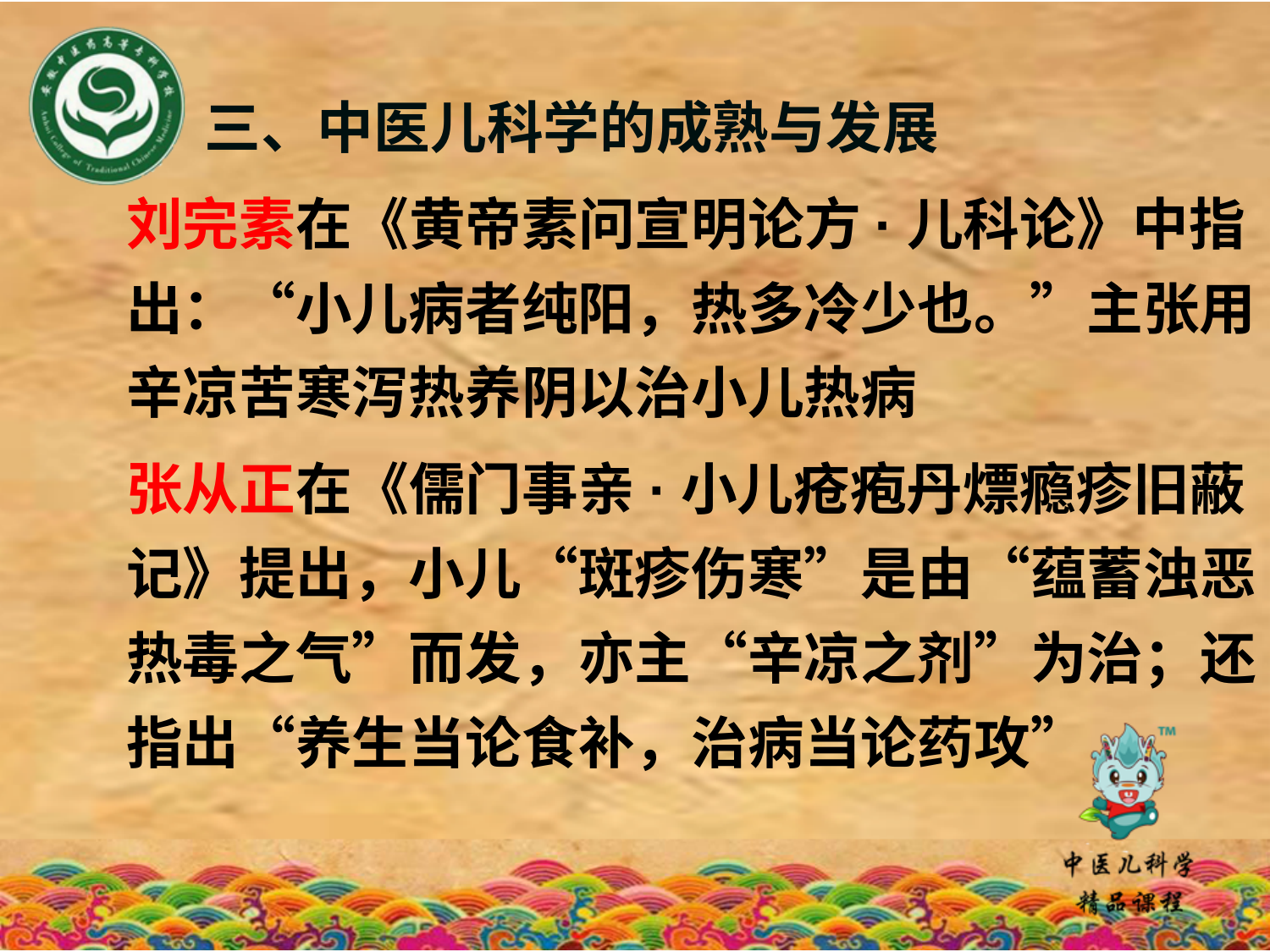

三、中医儿科学的成熟与发展
刘完素在《黄帝素问宣明论方·儿科论》中指出：“小儿病者纯阳，热多冷少也。”主张用辛凉苦寒泻热养阴以治小儿热病
张从正在《儒门事亲·小儿疮疱丹熛瘾疹旧蔽记》提出，小儿“斑疹伤寒”是由“蕴蓄浊恶热毒之气”而发，亦主“辛凉之剂”为治；还指出“养生当论食补，治病当论药攻”